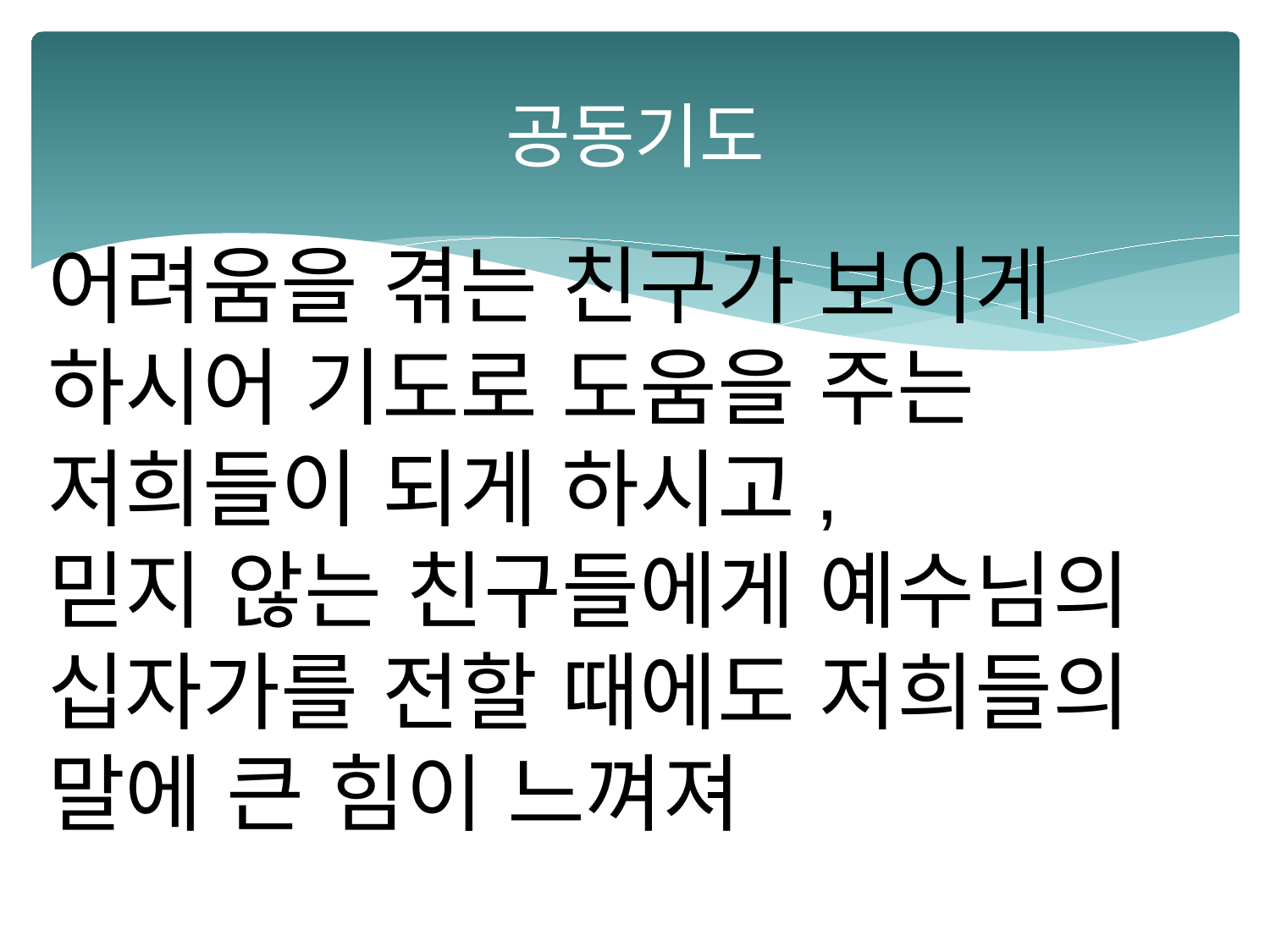

# 공동기도

어려움을 겪는 친구가 보이게
하시어 기도로 도움을 주는
저희들이 되게 하시고,
믿지 않는 친구들에게 예수님의
십자가를 전할 때에도 저희들의
말에 큰 힘이 느껴져